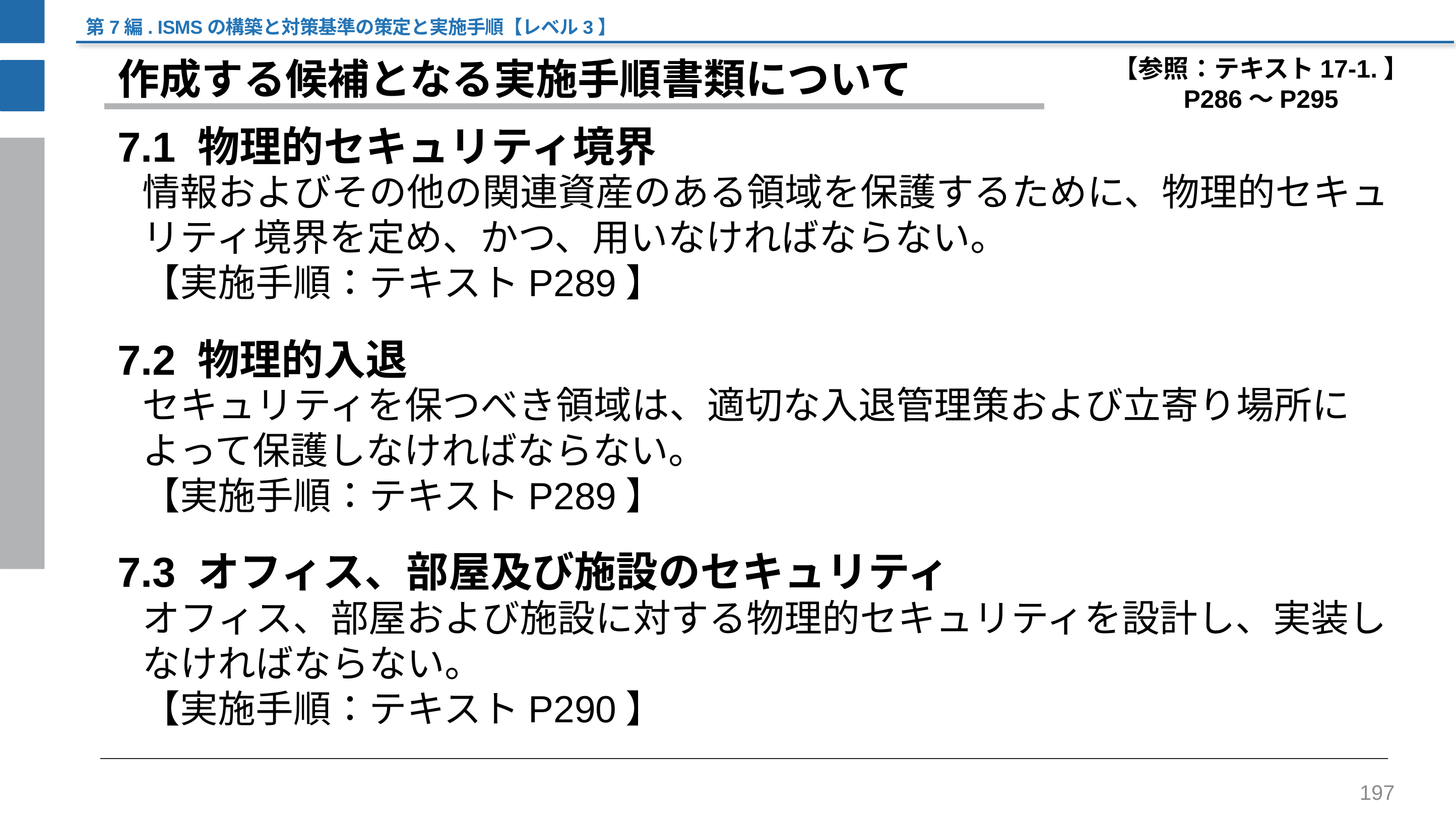

第7編. ISMSの構築と対策基準の策定と実施手順【レベル3】
【参照：テキスト17-1.】
P286～P295
作成する候補となる実施手順書類について
7.1 物理的セキュリティ境界
情報およびその他の関連資産のある領域を保護するために、物理的セキュリティ境界を定め、かつ、用いなければならない。
【実施手順：テキストP289】
7.2 物理的入退
セキュリティを保つべき領域は、適切な入退管理策および立寄り場所によって保護しなければならない。
【実施手順：テキストP289】
7.3 オフィス、部屋及び施設のセキュリティ
オフィス、部屋および施設に対する物理的セキュリティを設計し、実装しなければならない。
【実施手順：テキストP290】
197